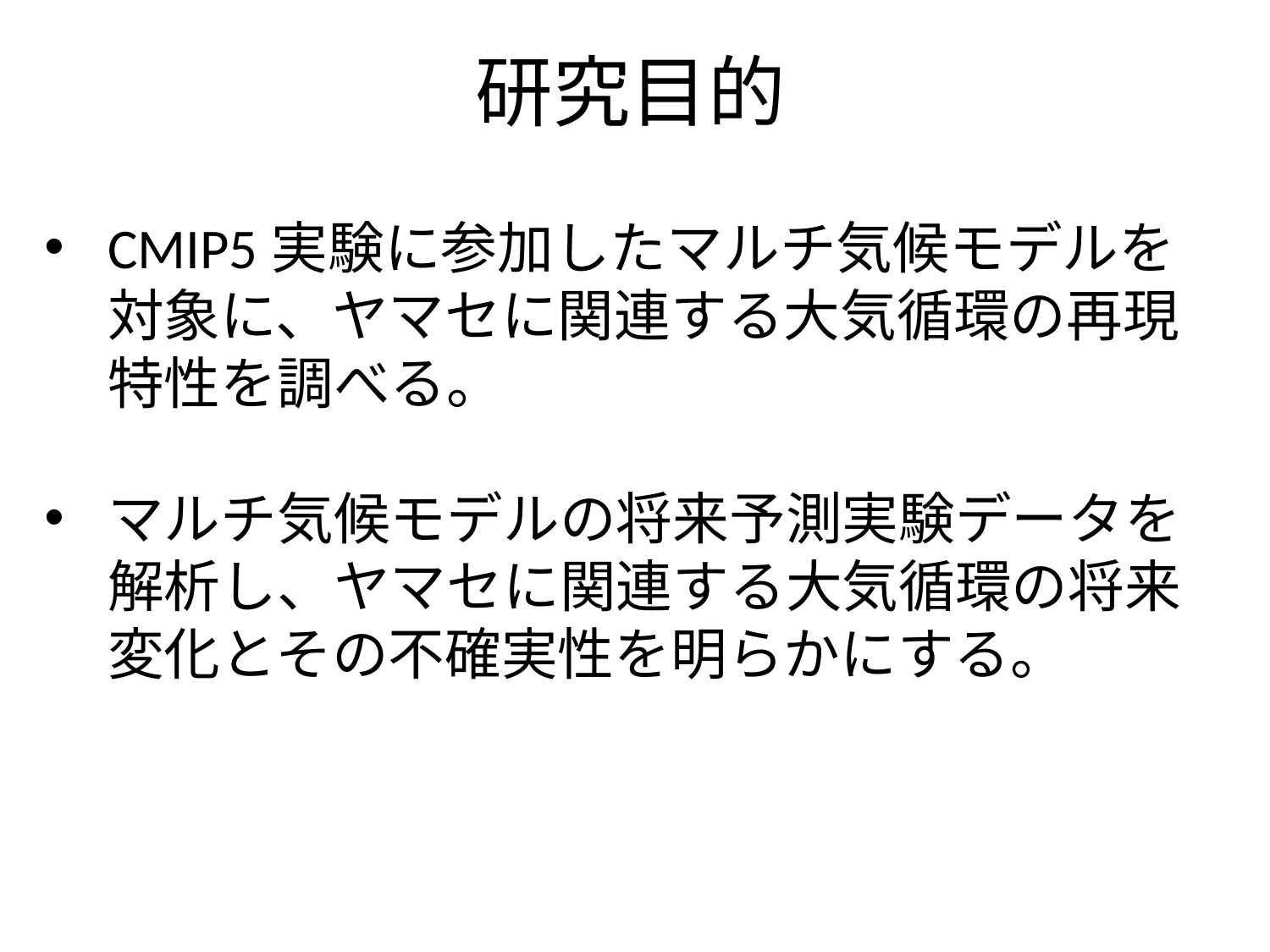

研究目的
CMIP5実験に参加したマルチ気候モデルを対象に、ヤマセに関連する大気循環の再現特性を調べる。

マルチ気候モデルの将来予測実験データを解析し、ヤマセに関連する大気循環の将来変化とその不確実性を明らかにする。